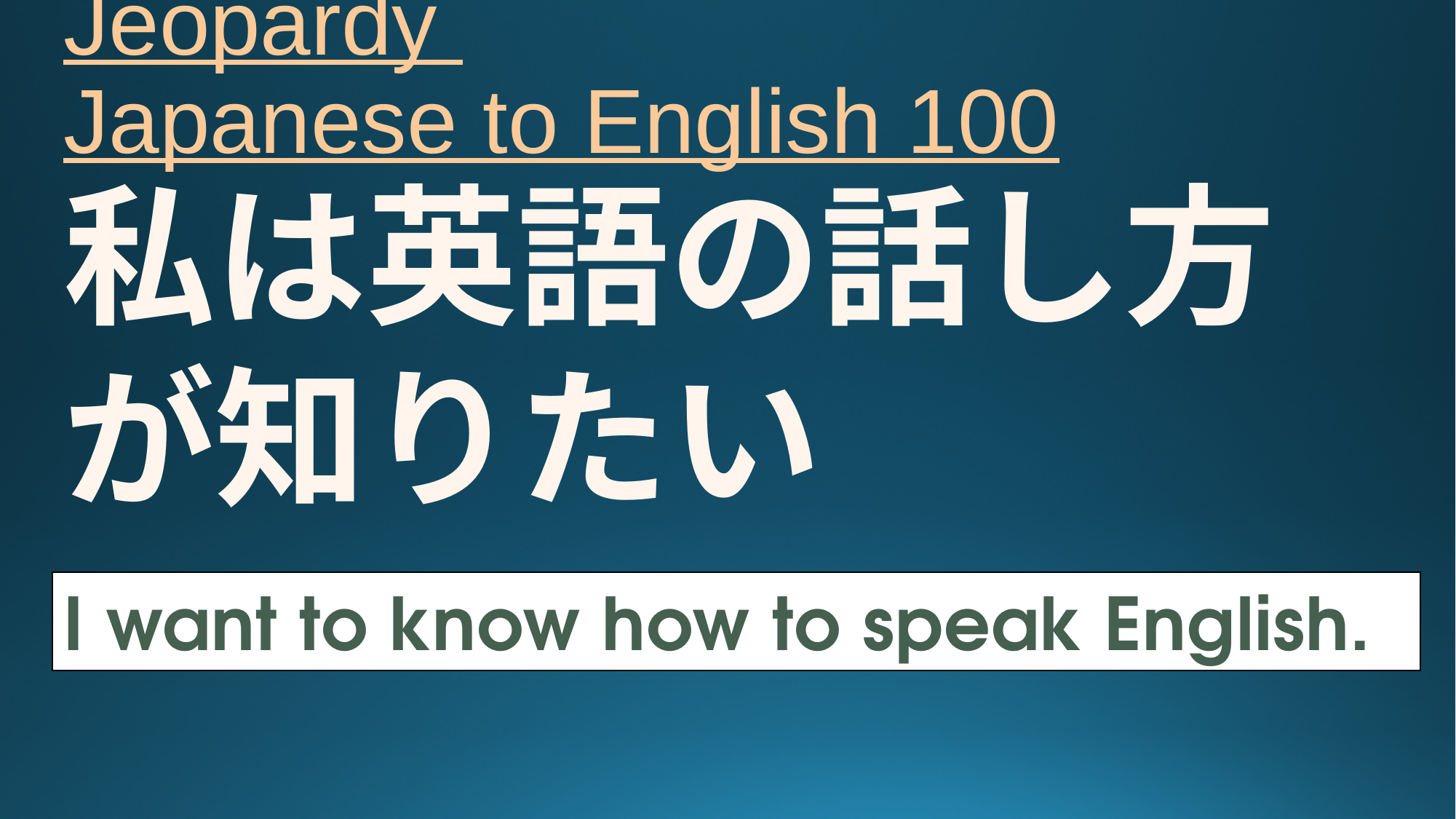

# Jeopardy Japanese to English 100
私は英語の話し方が知りたい
I want to know how to speak English.